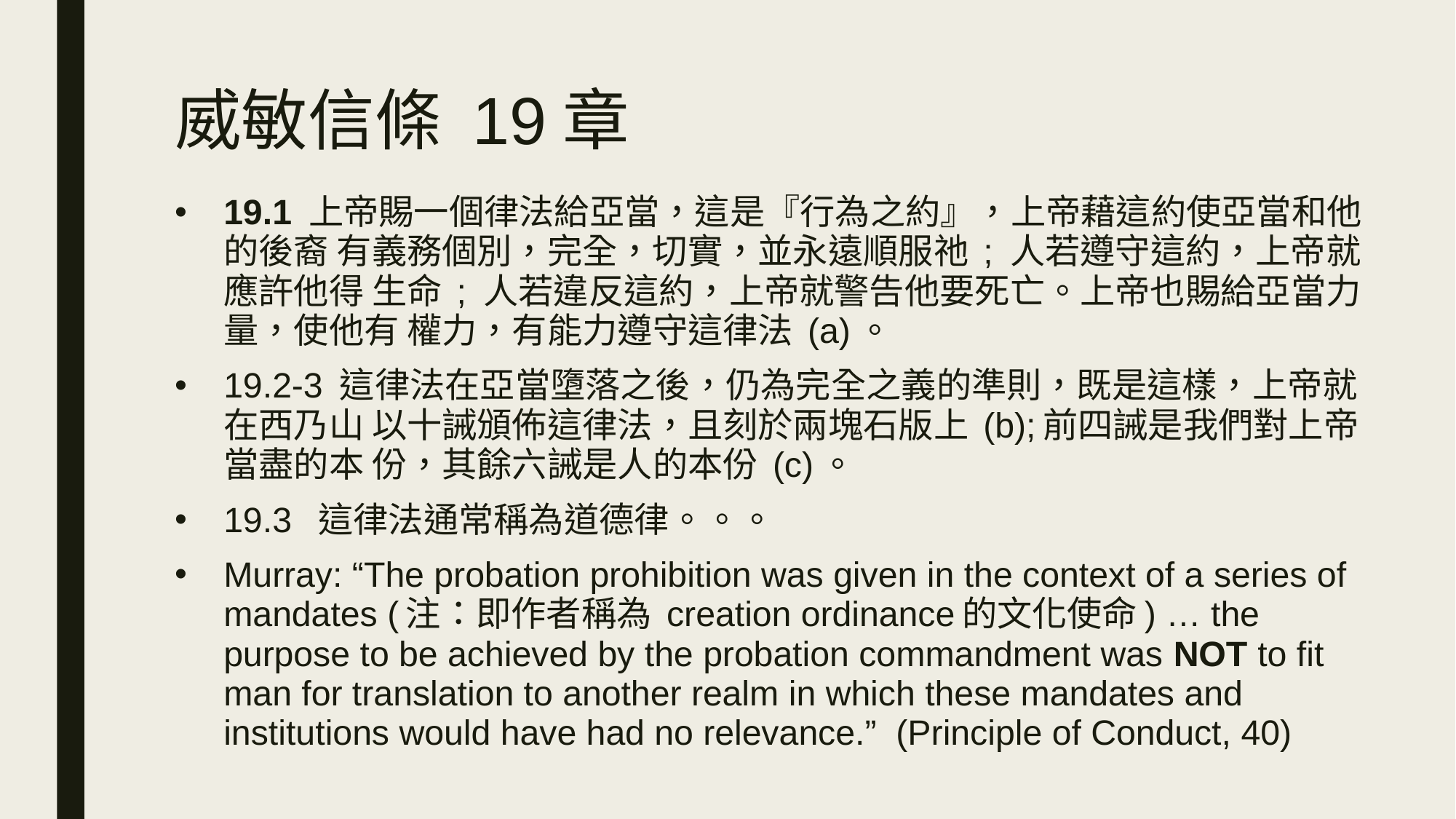

# 威敏信條 19章
19.1 上帝賜一個律法給亞當，這是『行為之約』，上帝藉這約使亞當和他的後裔 有義務個別，完全，切實，並永遠順服祂 ; 人若遵守這約，上帝就應許他得 生命 ; 人若違反這約，上帝就警告他要死亡。上帝也賜給亞當力量，使他有 權力，有能力遵守這律法 (a)。
19.2-3 這律法在亞當墮落之後，仍為完全之義的準則，既是這樣，上帝就在西乃山 以十誡頒佈這律法，且刻於兩塊石版上 (b);前四誡是我們對上帝當盡的本 份，其餘六誡是人的本份 (c)。
19.3  這律法通常稱為道德律。。。
Murray: “The probation prohibition was given in the context of a series of mandates (注：即作者稱為 creation ordinance的文化使命) … the purpose to be achieved by the probation commandment was NOT to fit man for translation to another realm in which these mandates and institutions would have had no relevance.”  (Principle of Conduct, 40)